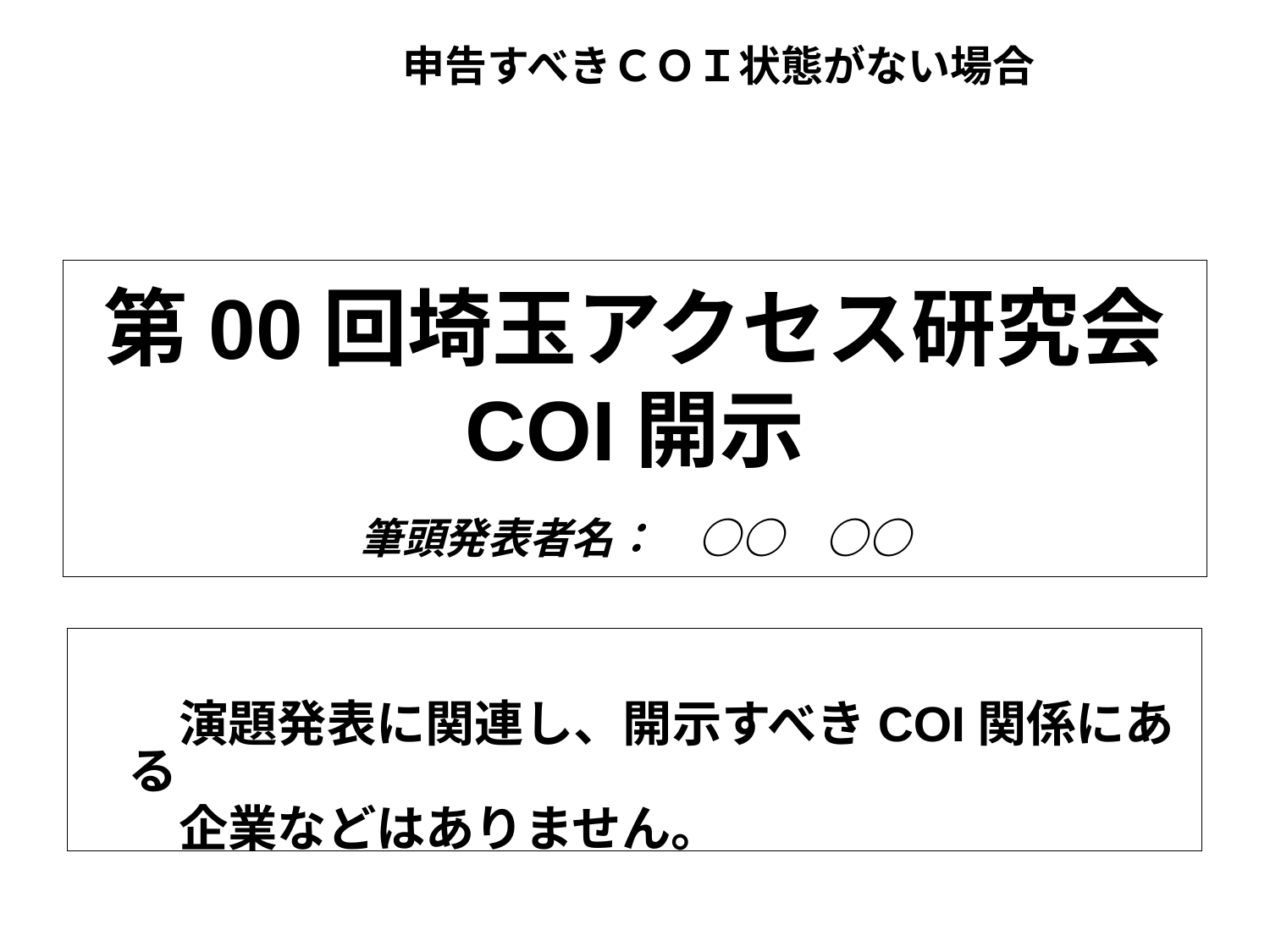

申告すべきＣＯＩ状態がない場合

# 第00回埼玉アクセス研究会 COI開示 　 筆頭発表者名：　○○　○○

　　演題発表に関連し、開示すべきCOI関係にある
　　企業などはありません。